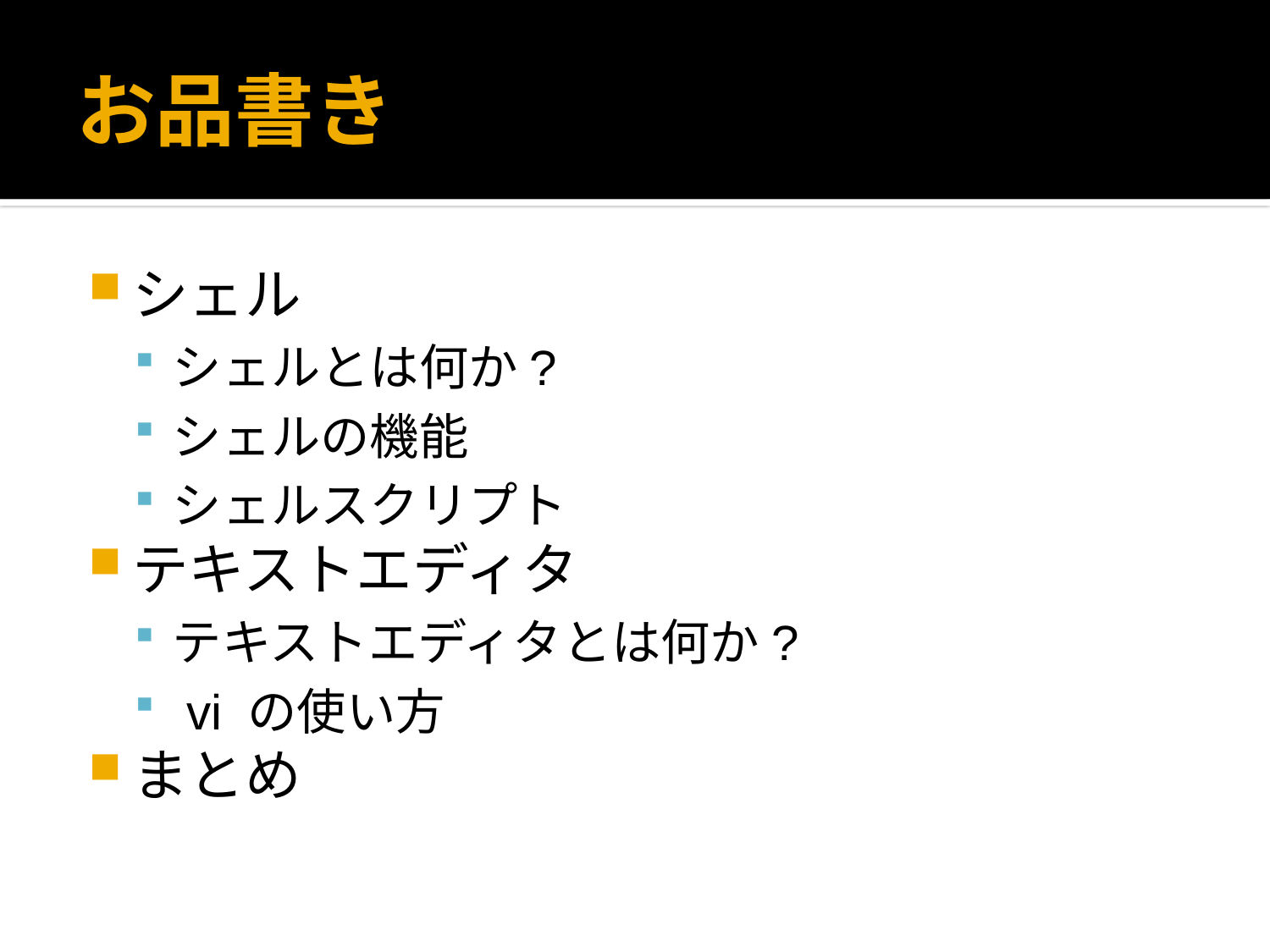

# お品書き
シェル
シェルとは何か?
シェルの機能
シェルスクリプト
テキストエディタ
テキストエディタとは何か?
 vi の使い方
まとめ